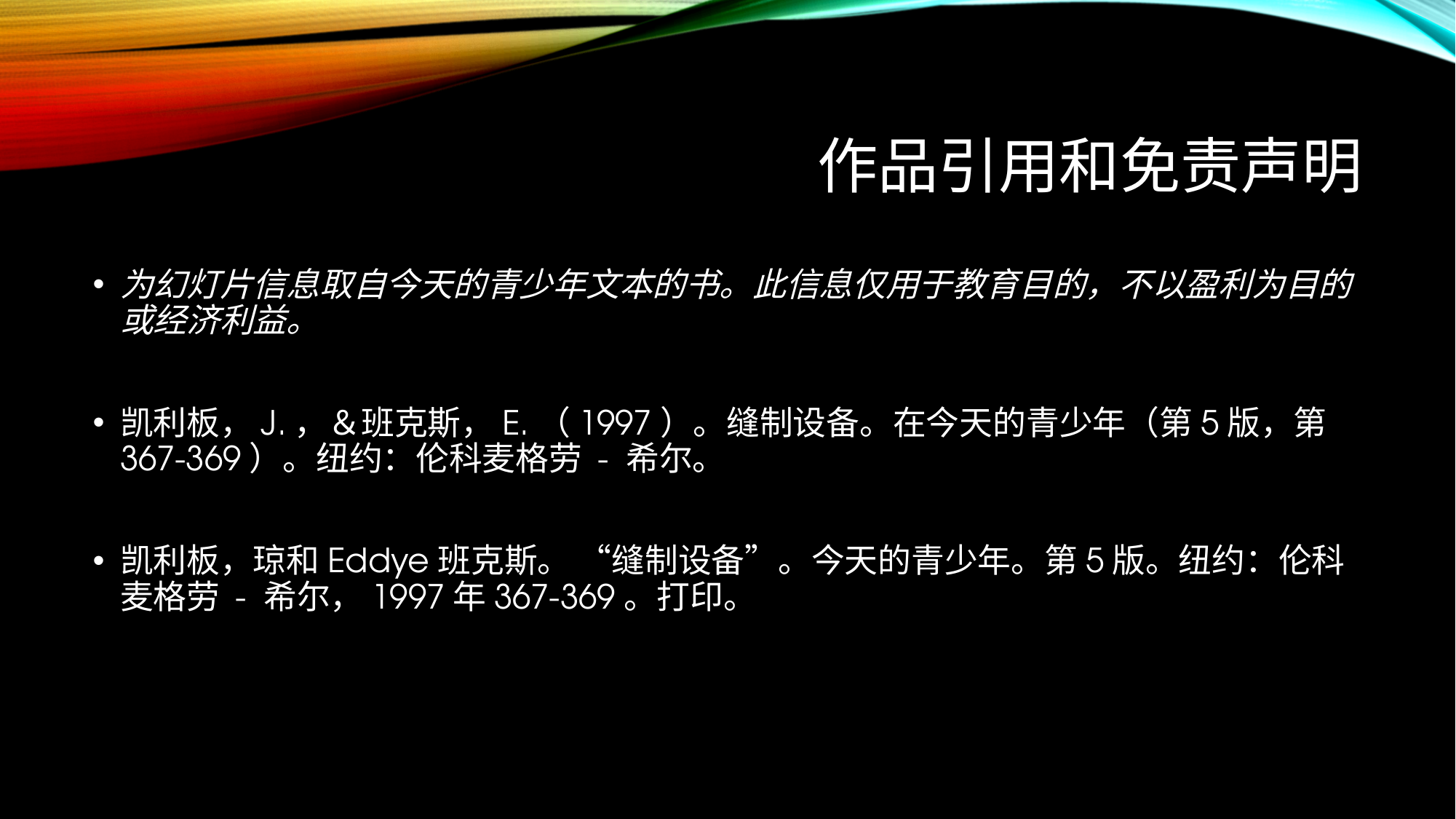

# 作品引用和免责声明
为幻灯片信息取自今天的青少年文本的书。此信息仅用于教育目的，不以盈利为目的或经济利益。

凯利板，J.，＆班克斯，E.（1997）。缝制设备。在今天的青少年（第5版，第367-369）。纽约：伦科麦格劳 - 希尔。

凯利板，琼和Eddye班克斯。 “缝制设备”。今天的青少年。第5版。纽约：伦科麦格劳 - 希尔，1997年367-369。打印。